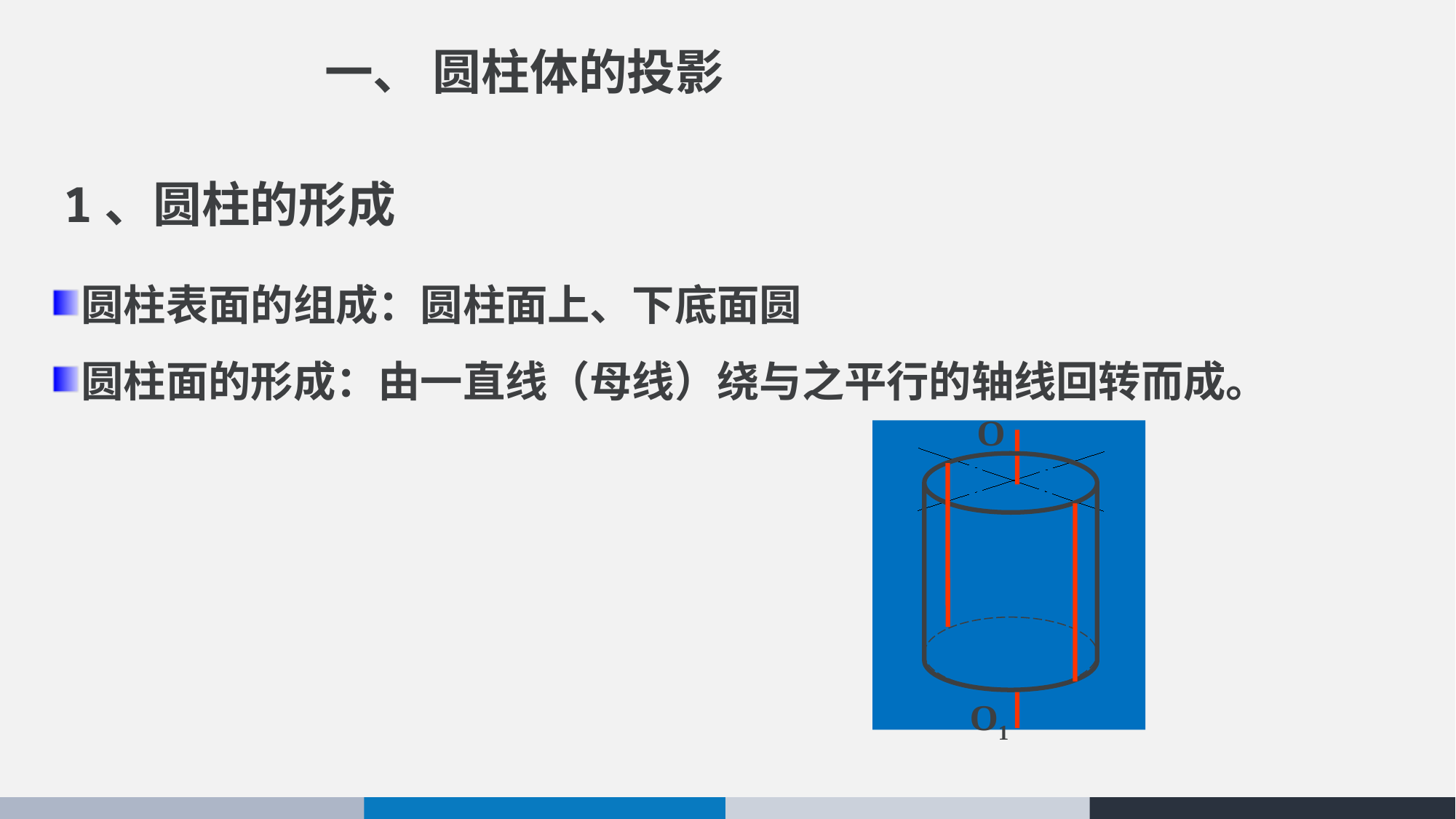

一、 圆柱体的投影
 1、圆柱的形成
圆柱表面的组成：圆柱面上、下底面圆
圆柱面的形成：由一直线（母线）绕与之平行的轴线回转而成。

O

O1